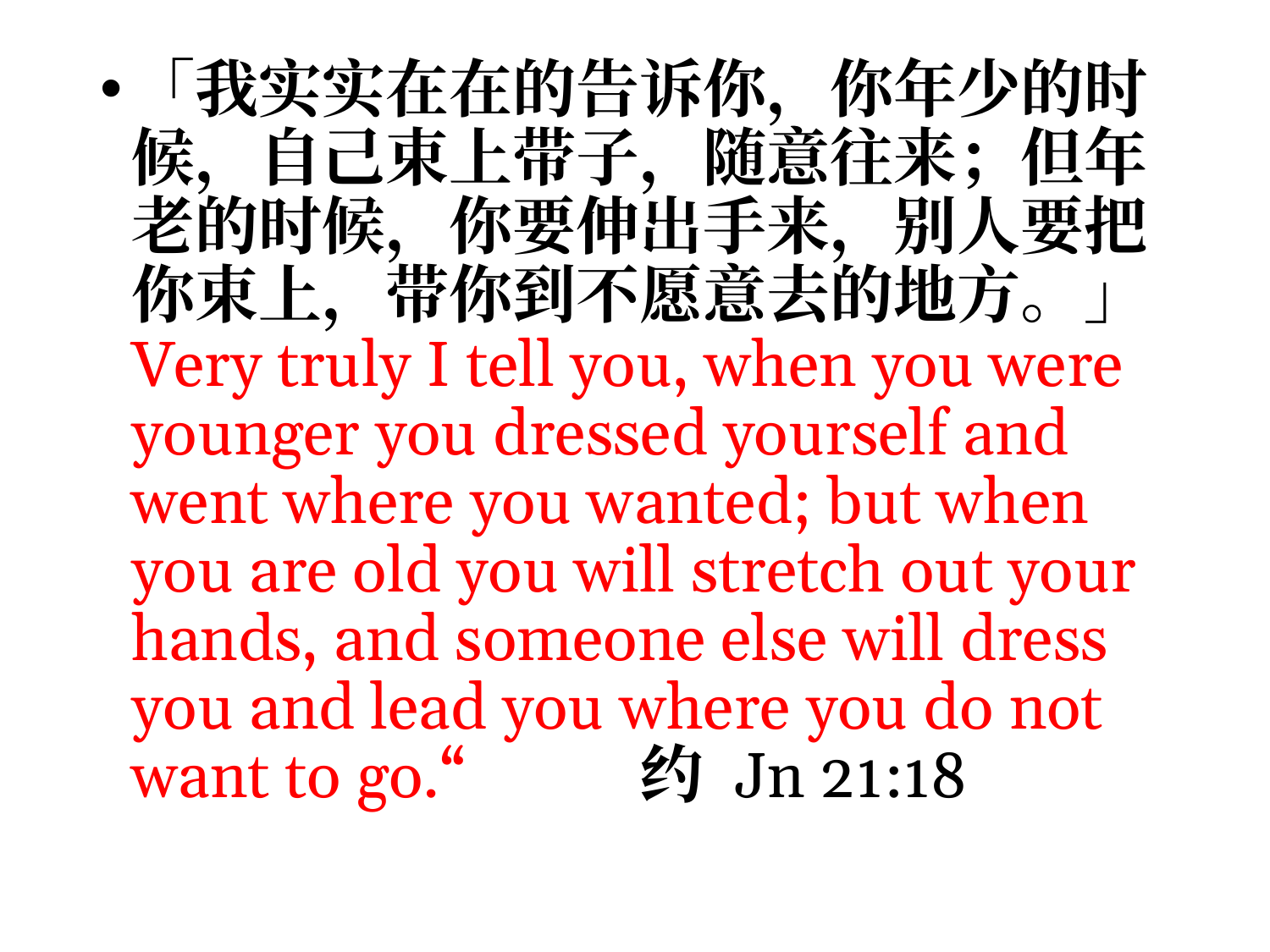

「我实实在在的告诉你，你年少的时候，自己束上带子，随意往来；但年老的时候，你要伸出手来，别人要把你束上，带你到不愿意去的地方。」 Very truly I tell you, when you were younger you dressed yourself and went where you wanted; but when you are old you will stretch out your hands, and someone else will dress you and lead you where you do not want to go.“ 		约 Jn 21:18